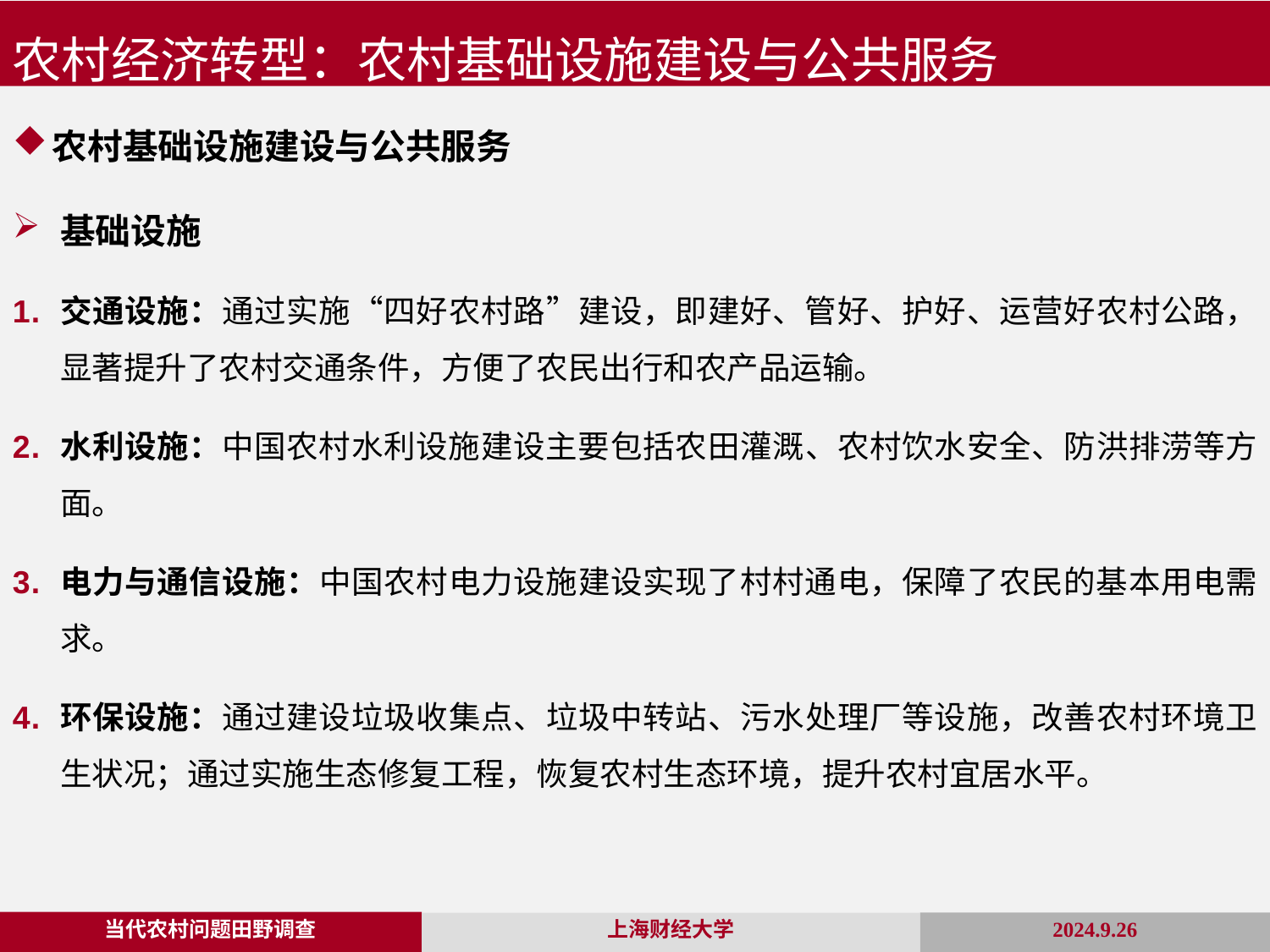

农村经济转型：农村基础设施建设与公共服务
农村基础设施建设与公共服务
基础设施
交通设施：通过实施“四好农村路”建设，即建好、管好、护好、运营好农村公路，显著提升了农村交通条件，方便了农民出行和农产品运输。
水利设施：中国农村水利设施建设主要包括农田灌溉、农村饮水安全、防洪排涝等方面。
电力与通信设施：中国农村电力设施建设实现了村村通电，保障了农民的基本用电需求。
环保设施：通过建设垃圾收集点、垃圾中转站、污水处理厂等设施，改善农村环境卫生状况；通过实施生态修复工程，恢复农村生态环境，提升农村宜居水平。
当代农村问题田野调查
2024.9.26
上海财经大学